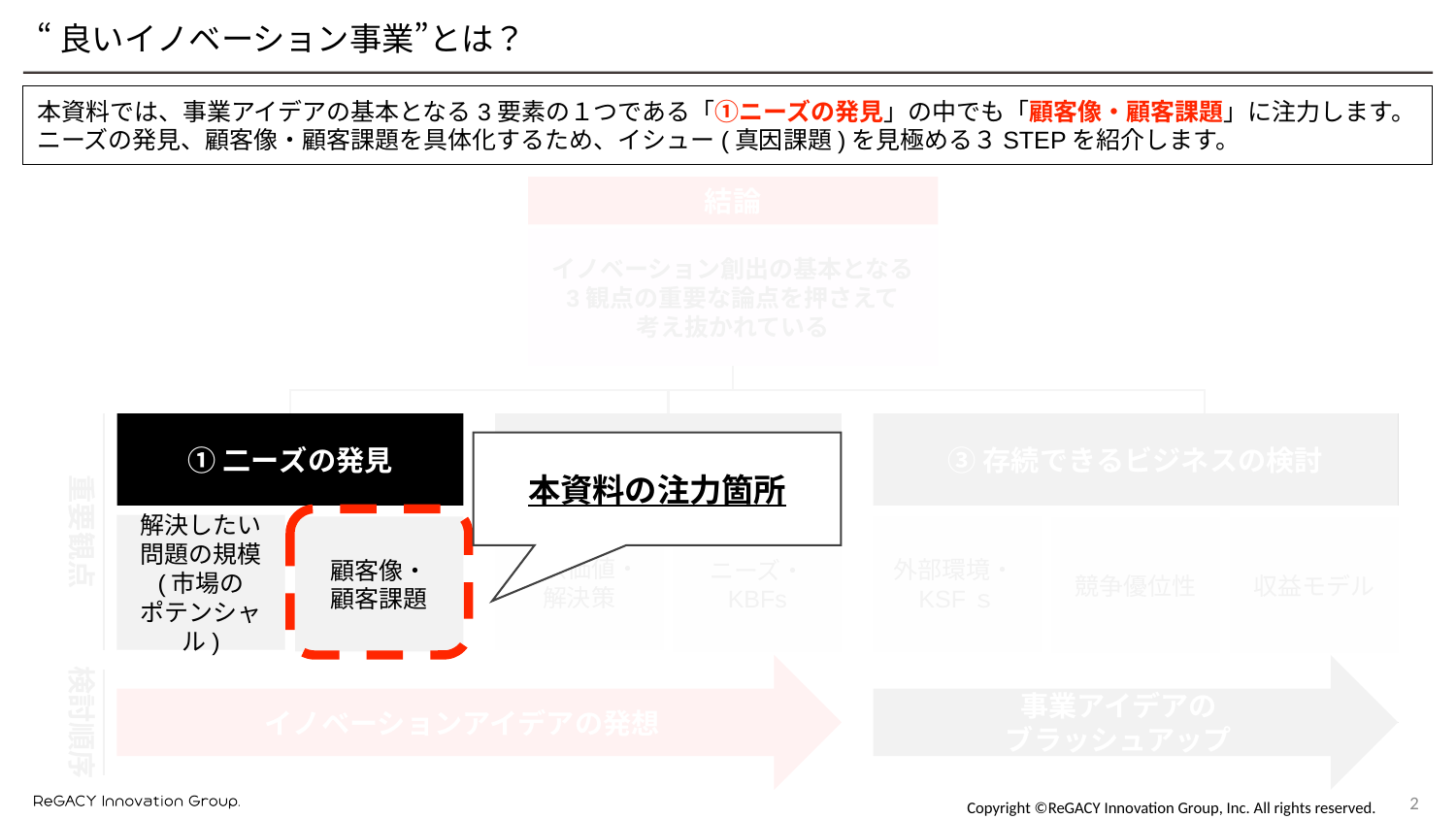

“良いイノベーション事業”とは？
本資料では、事業アイデアの基本となる3要素の１つである「①ニーズの発見」の中でも「顧客像・顧客課題」に注力します。
ニーズの発見、顧客像・顧客課題を具体化するため、イシュー(真因課題)を見極める３STEPを紹介します。

結論
イノベーション創出の基本となる
3観点の重要な論点を押さえて
考え抜かれている
重要観点
①二ーズの発見
②事業アイデアの発見
③存続できるビジネスの検討
本資料の注力箇所

解決したい
問題の規模
(市場の
ポテンシャル)
提供価値・
解決策
外部環境・KSFｓ
顧客像・
顧客課題
ニーズ・
KBFs
競争優位性
収益モデル
イノベーションアイデアの発想
事業アイデアの
ブラッシュアップ
検討順序
2